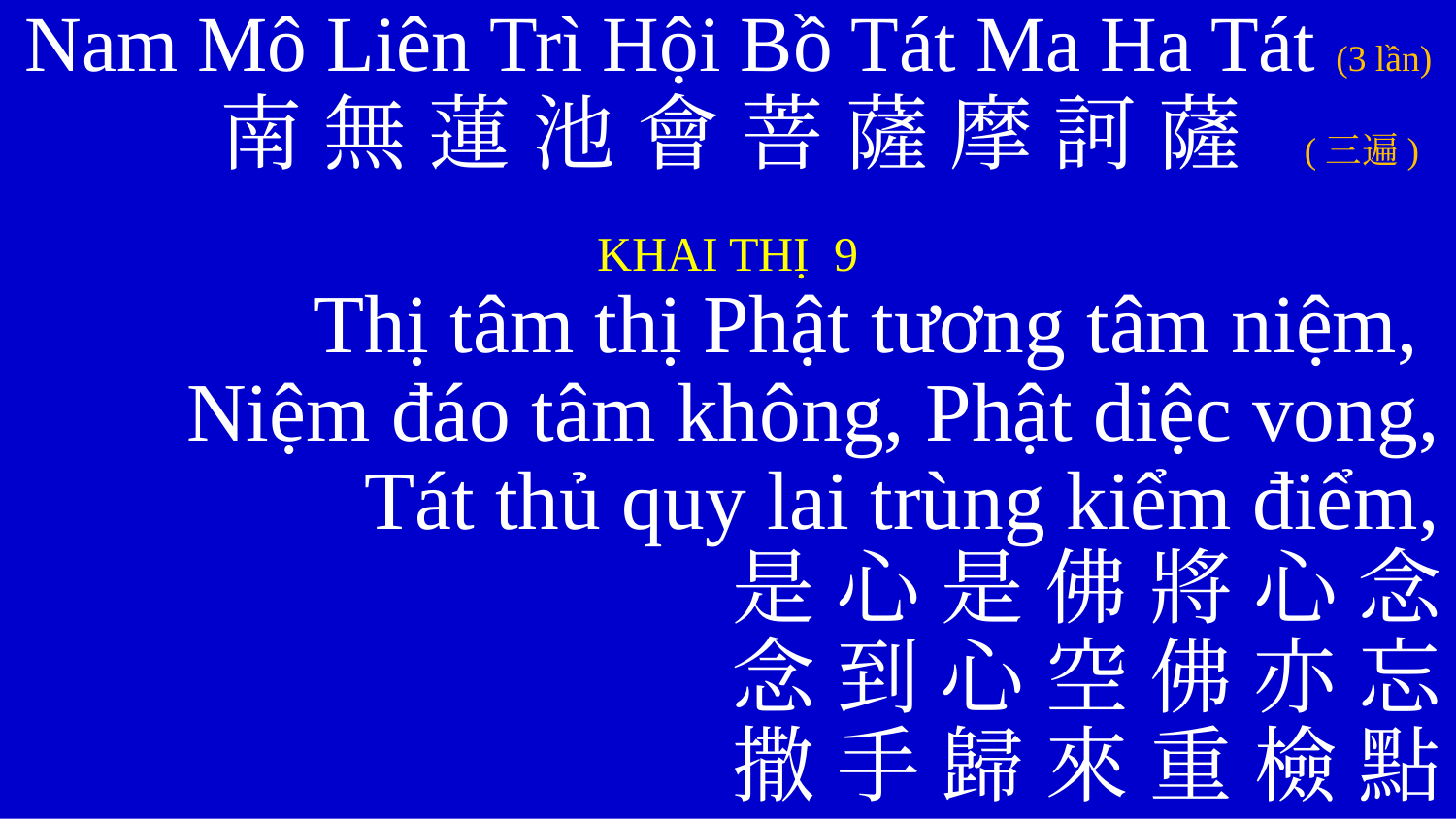

Nam Mô Liên Trì Hội Bồ Tát Ma Ha Tát (3 lần)
南 無 蓮 池 會 菩 薩 摩 訶 薩  (三遍)

KHAI THỊ  9
	Thị tâm thị Phật tương tâm niệm,
	Niệm đáo tâm không, Phật diệc vong,
	Tát thủ quy lai trùng kiểm điểm,
	是 心 是 佛 將 心 念
	念 到 心 空 佛 亦 忘
	撒 手 歸 來 重 檢 點